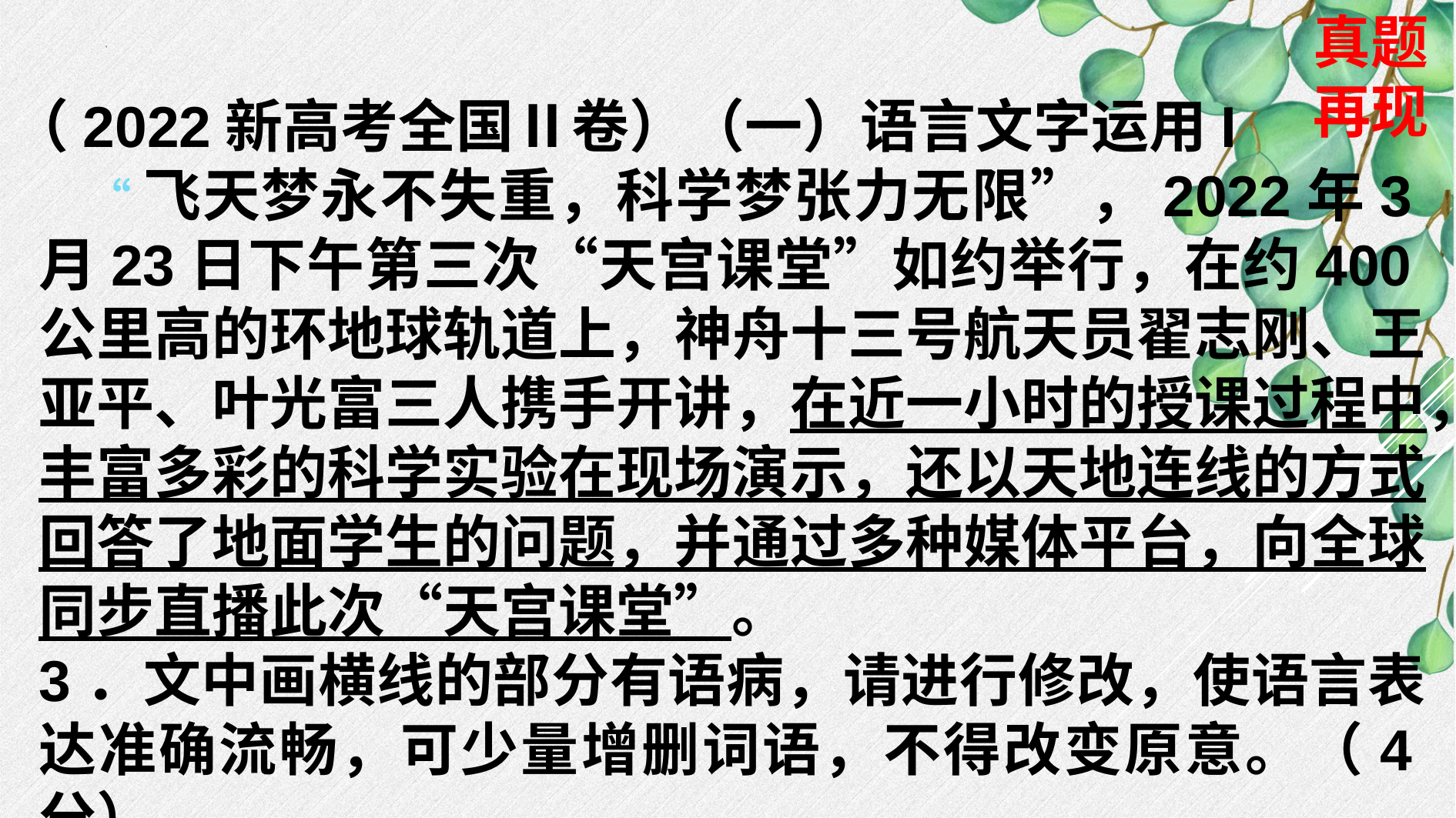

真题
再现
（2022新高考全国Ⅱ卷）（一）语言文字运用I
    “飞天梦永不失重，科学梦张力无限”，2022年3月23日下午第三次“天宫课堂”如约举行，在约400公里高的环地球轨道上，神舟十三号航天员翟志刚、王亚平、叶光富三人携手开讲，在近一小时的授课过程中，丰富多彩的科学实验在现场演示，还以天地连线的方式回答了地面学生的问题，并通过多种媒体平台，向全球同步直播此次“天宫课堂”。
3．文中画横线的部分有语病，请进行修改，使语言表达准确流畅，可少量增删词语，不得改变原意。（4分）